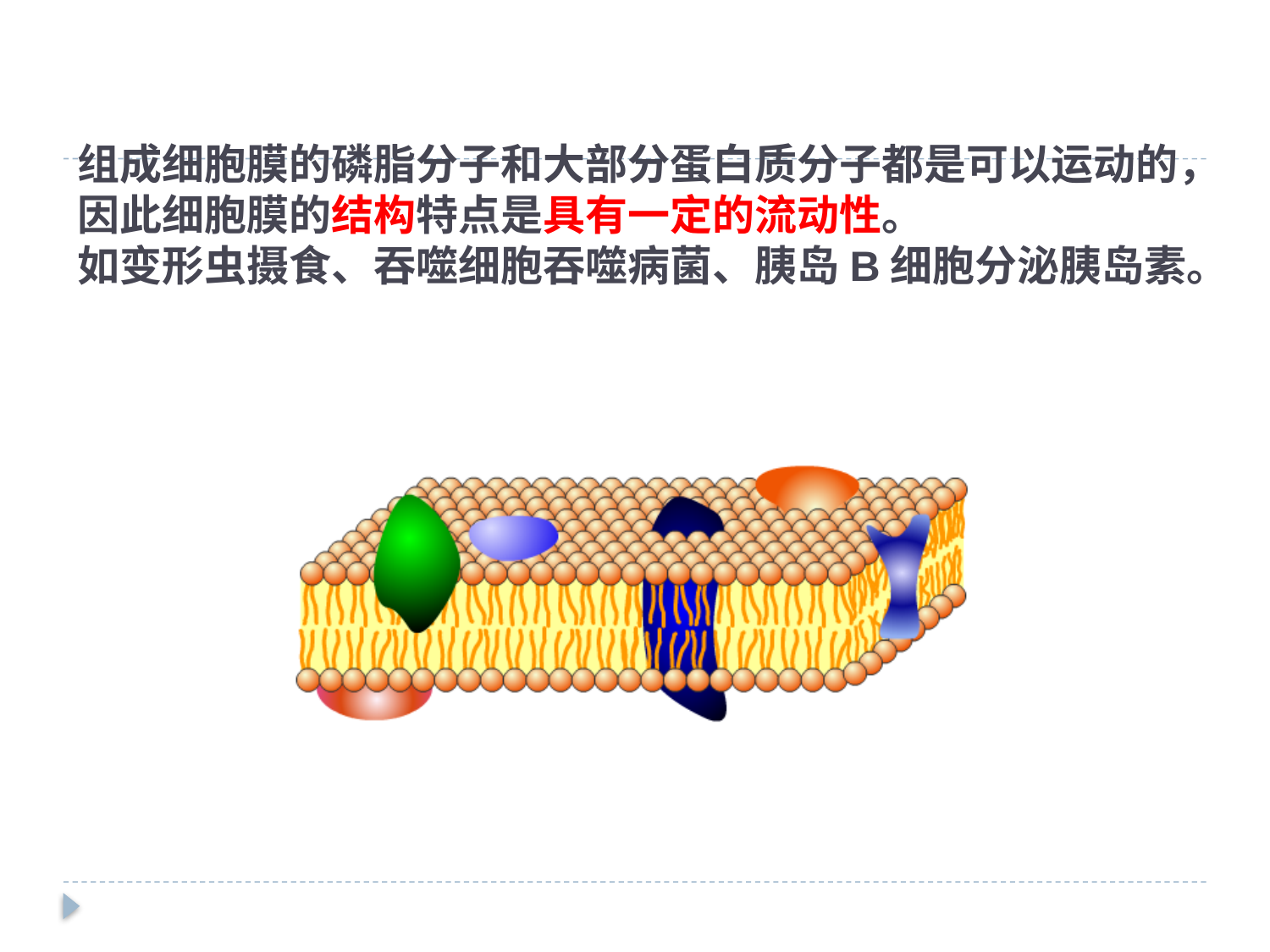

# 组成细胞膜的磷脂分子和大部分蛋白质分子都是可以运动的，因此细胞膜的结构特点是具有一定的流动性。 如变形虫摄食、吞噬细胞吞噬病菌、胰岛B细胞分泌胰岛素。